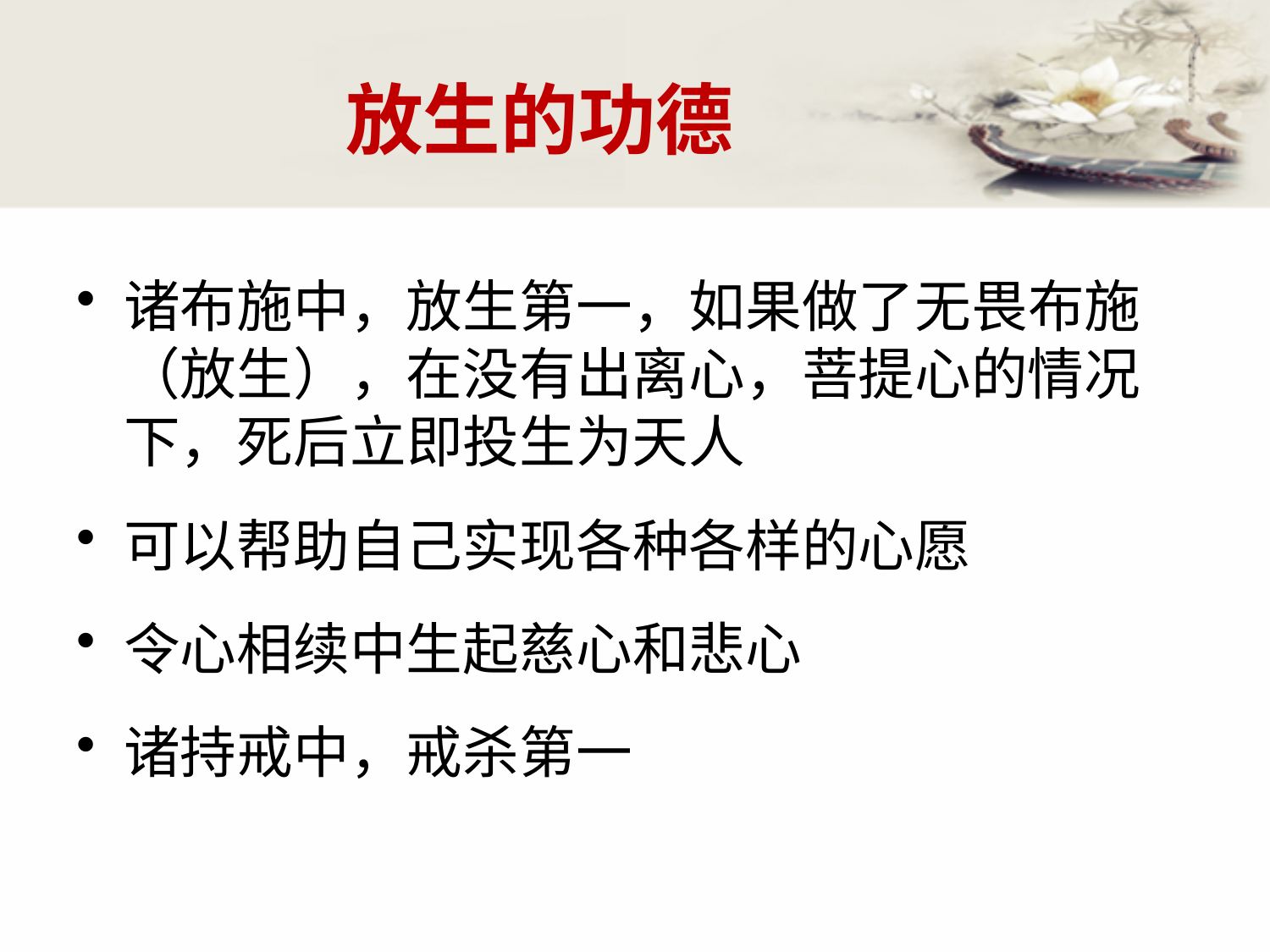

# 放生的功德
诸布施中，放生第一，如果做了无畏布施（放生），在没有出离心，菩提心的情况下，死后立即投生为天人

可以帮助自己实现各种各样的心愿

令心相续中生起慈心和悲心

诸持戒中，戒杀第一